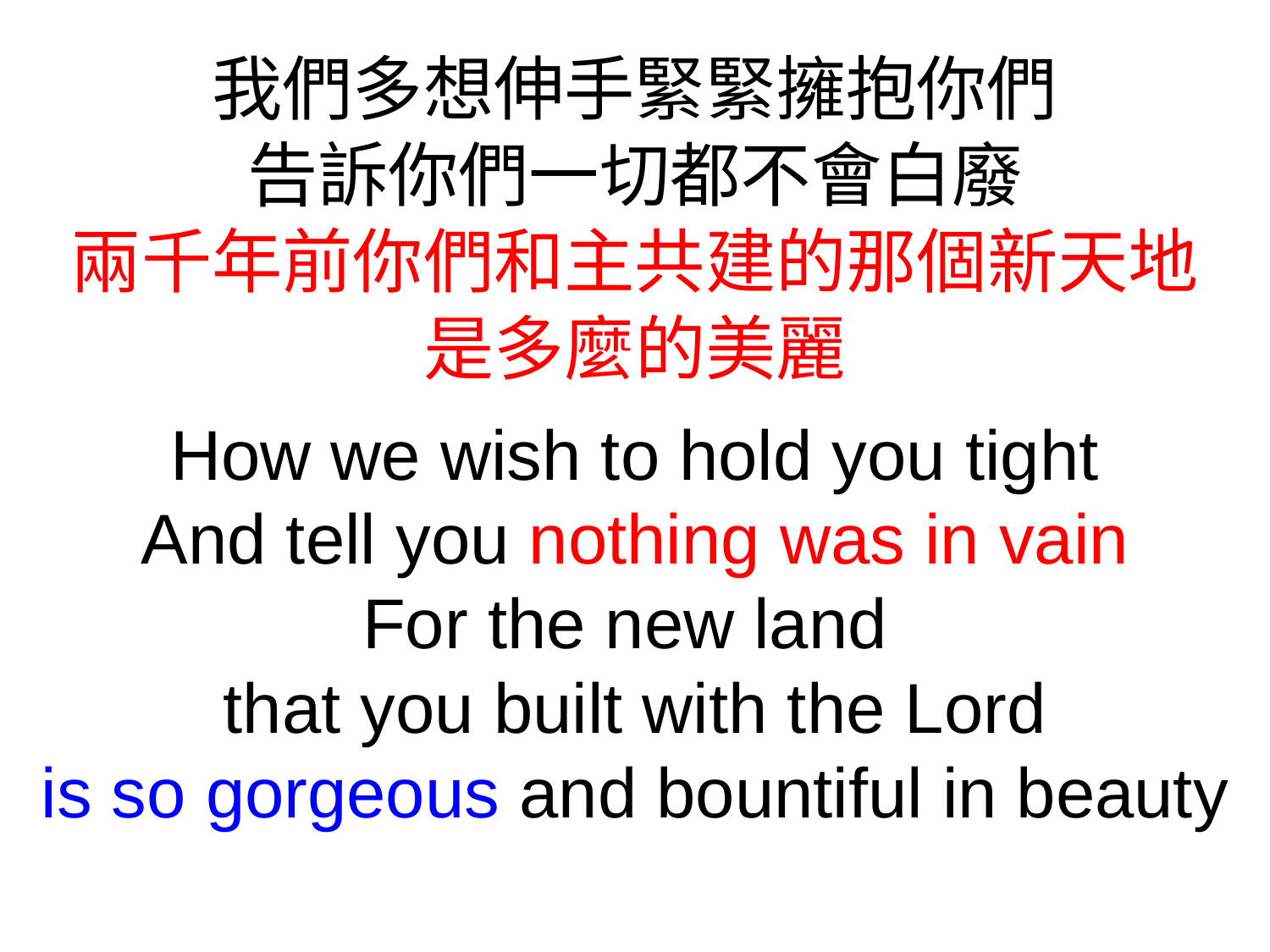

我們多想伸手緊緊擁抱你們
告訴你們一切都不會白廢
兩千年前你們和主共建的那個新天地
是多麼的美麗
How we wish to hold you tight
And tell you nothing was in vain
For the new land
that you built with the Lord
is so gorgeous and bountiful in beauty